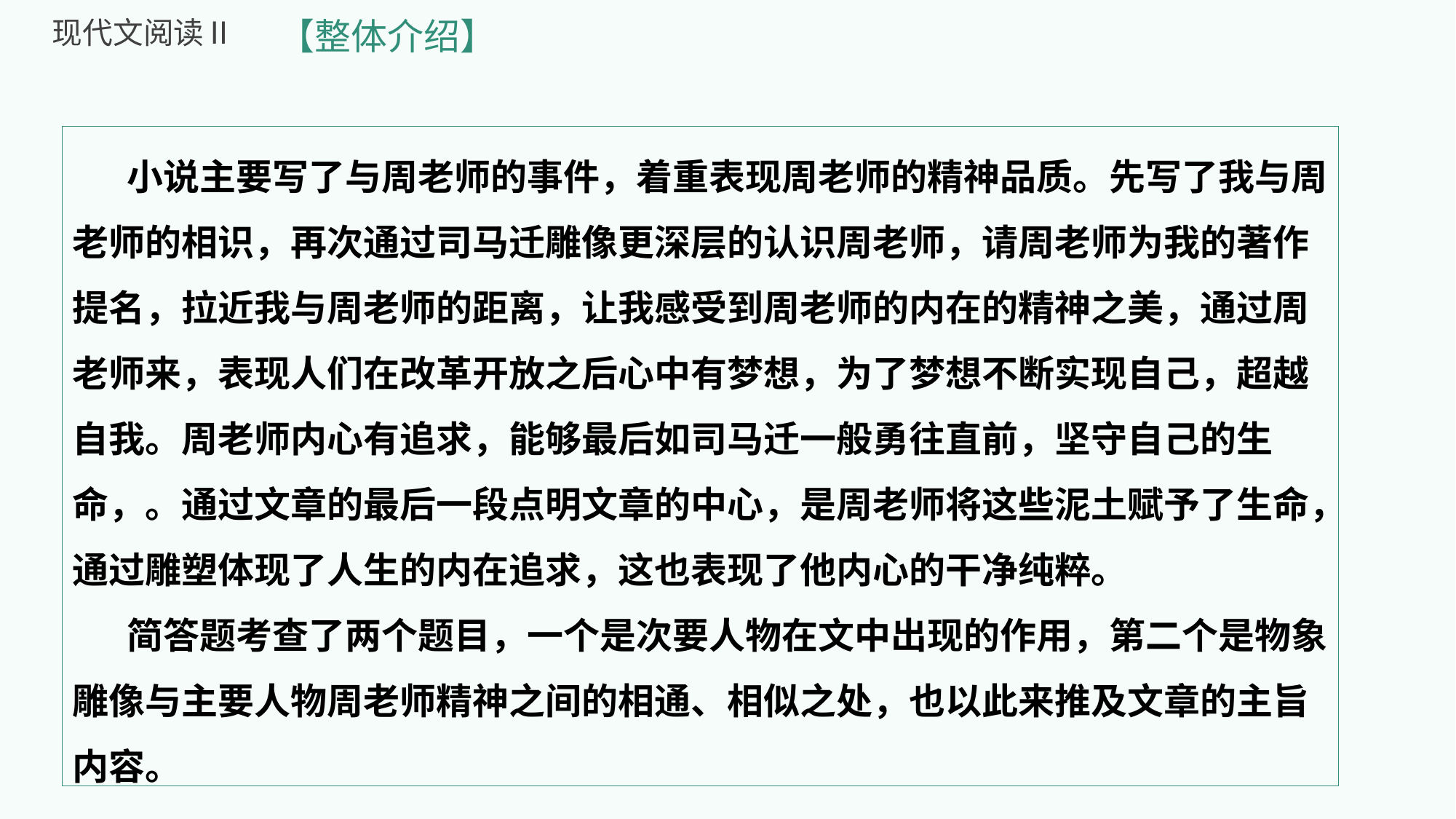

现代文阅读Ⅱ
【整体介绍】
小说主要写了与周老师的事件，着重表现周老师的精神品质。先写了我与周老师的相识，再次通过司马迁雕像更深层的认识周老师，请周老师为我的著作提名，拉近我与周老师的距离，让我感受到周老师的内在的精神之美，通过周老师来，表现人们在改革开放之后心中有梦想，为了梦想不断实现自己，超越自我。周老师内心有追求，能够最后如司马迁一般勇往直前，坚守自己的生命，。通过文章的最后一段点明文章的中心，是周老师将这些泥土赋予了生命，通过雕塑体现了人生的内在追求，这也表现了他内心的干净纯粹。
简答题考查了两个题目，一个是次要人物在文中出现的作用，第二个是物象雕像与主要人物周老师精神之间的相通、相似之处，也以此来推及文章的主旨内容。